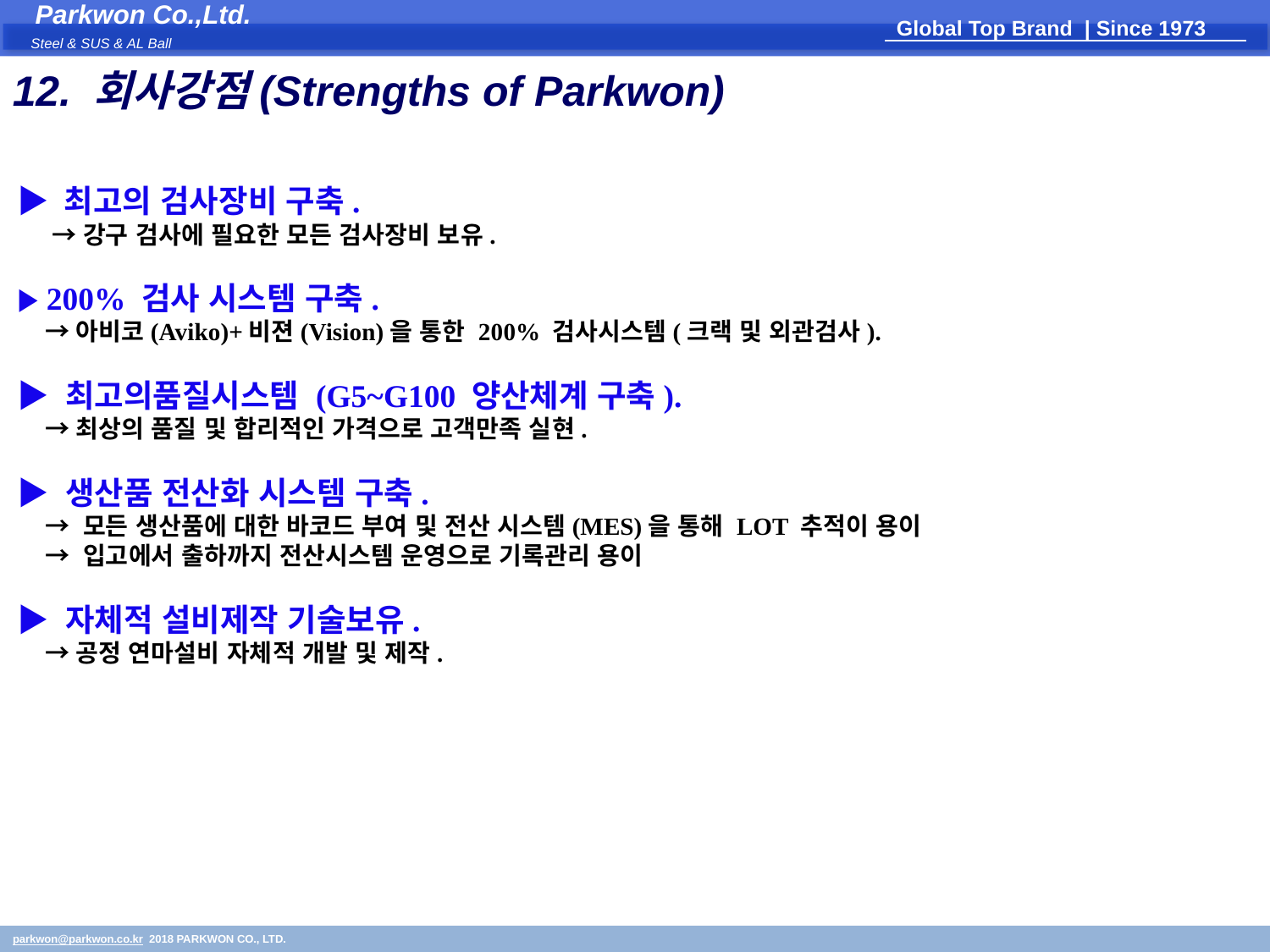

Parkwon Co.,Ltd.
Global Top Brand  | Since 1973

Steel & SUS & AL Ball
12. 회사강점(Strengths of Parkwon)
▶ 최고의 검사장비 구축.
     →강구 검사에 필요한 모든 검사장비 보유.

▶ 200% 검사 시스템 구축.
    →아비코(Aviko)+비젼(Vision)을 통한 200% 검사시스템(크랙 및 외관검사).

▶ 최고의품질시스템 (G5~G100 양산체계 구축).
    →최상의 품질 및 합리적인 가격으로 고객만족 실현.

▶ 생산품 전산화 시스템 구축.
    → 모든 생산품에 대한 바코드 부여 및 전산 시스템(MES)을 통해 LOT 추적이 용이
    → 입고에서 출하까지 전산시스템 운영으로 기록관리 용이

▶ 자체적 설비제작 기술보유.
    →공정 연마설비 자체적 개발 및 제작.

parkwon@parkwon.co.kr  2018 PARKWON CO., LTD.